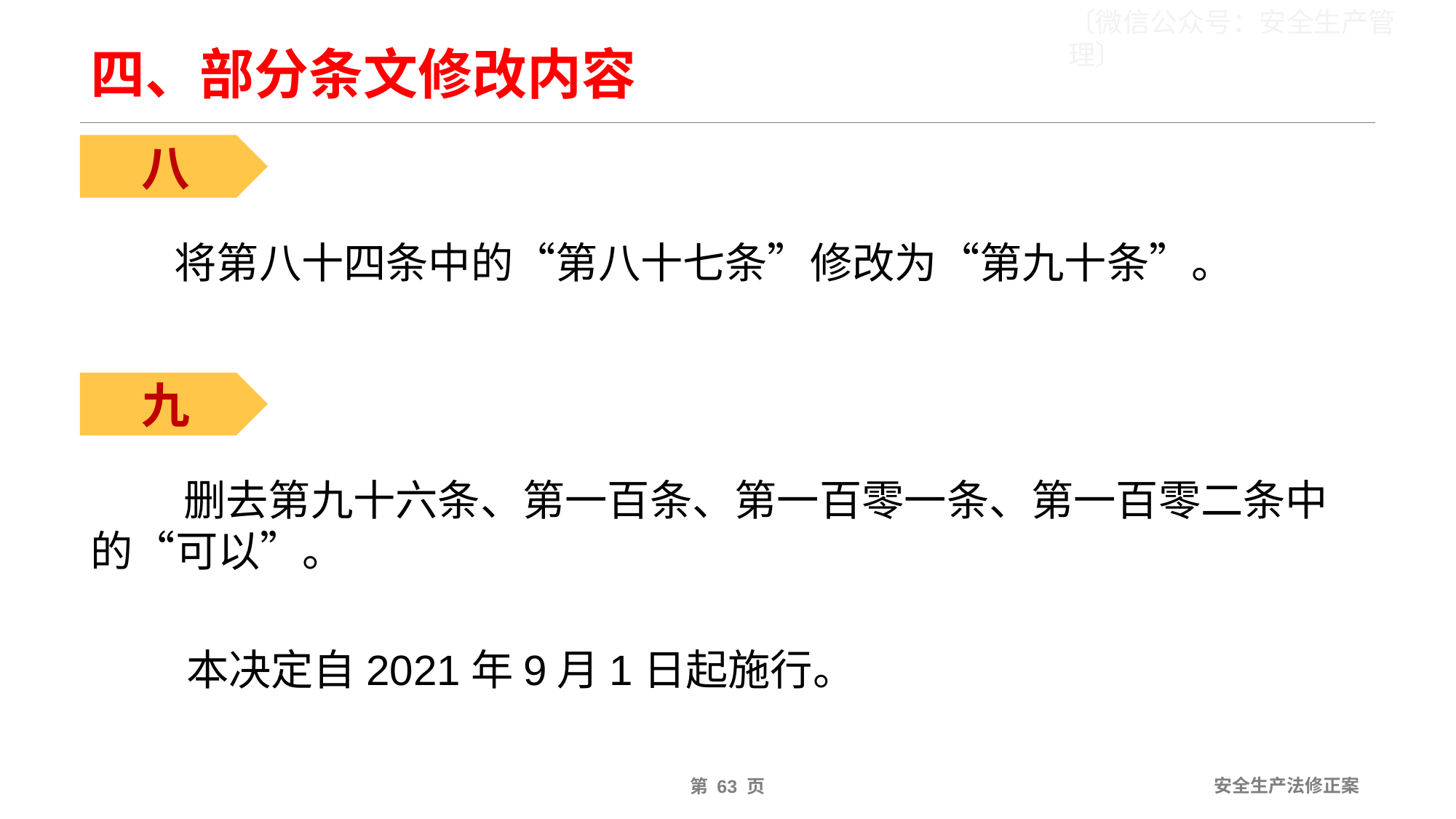

四、部分条文修改内容
八
  将第八十四条中的“第八十七条”修改为“第九十条”。
九
   删去第九十六条、第一百条、第一百零一条、第一百零二条中的“可以”。
  本决定自2021年9月1日起施行。